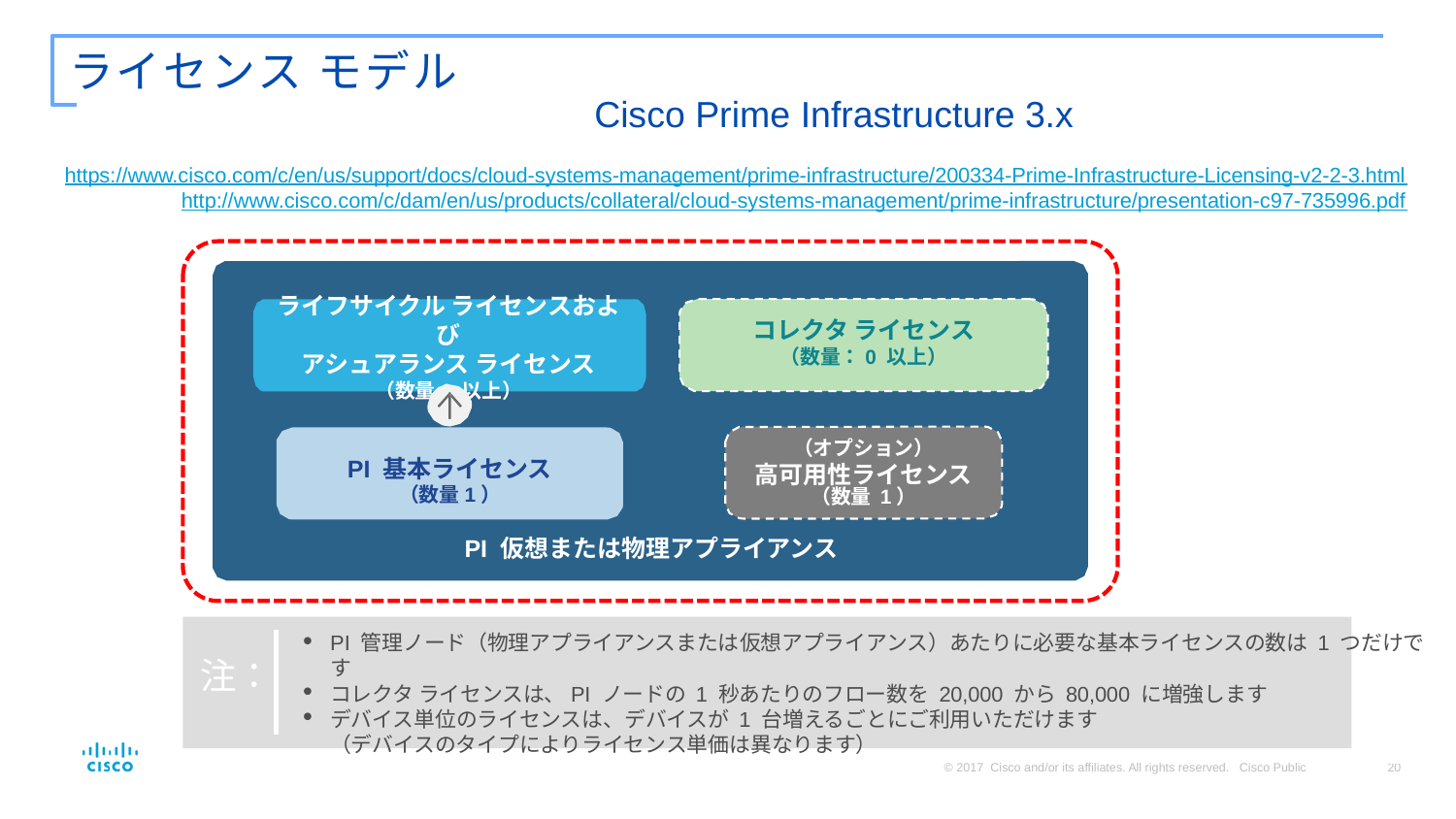

# ライセンス モデル
Cisco Prime Infrastructure 3.x
https://www.cisco.com/c/en/us/support/docs/cloud-systems-management/prime-infrastructure/200334-Prime-Infrastructure-Licensing-v2-2-3.html
http://www.cisco.com/c/dam/en/us/products/collateral/cloud-systems-management/prime-infrastructure/presentation-c97-735996.pdf

コレクタ ライセンス
（数量：0 以上）
ライフサイクル ライセンスおよび
アシュアランス ライセンス
（数量1 以上）

（オプション）
高可用性ライセンス
（数量 1）
PI 基本ライセンス
（数量1）
PI 仮想または物理アプライアンス

注：
PI 管理ノード（物理アプライアンスまたは仮想アプライアンス）あたりに必要な基本ライセンスの数は 1 つだけです
コレクタ ライセンスは、PI ノードの 1 秒あたりのフロー数を 20,000 から 80,000 に増強します
デバイス単位のライセンスは、デバイスが 1 台増えるごとにご利用いただけます
（デバイスのタイプによりライセンス単価は異なります）